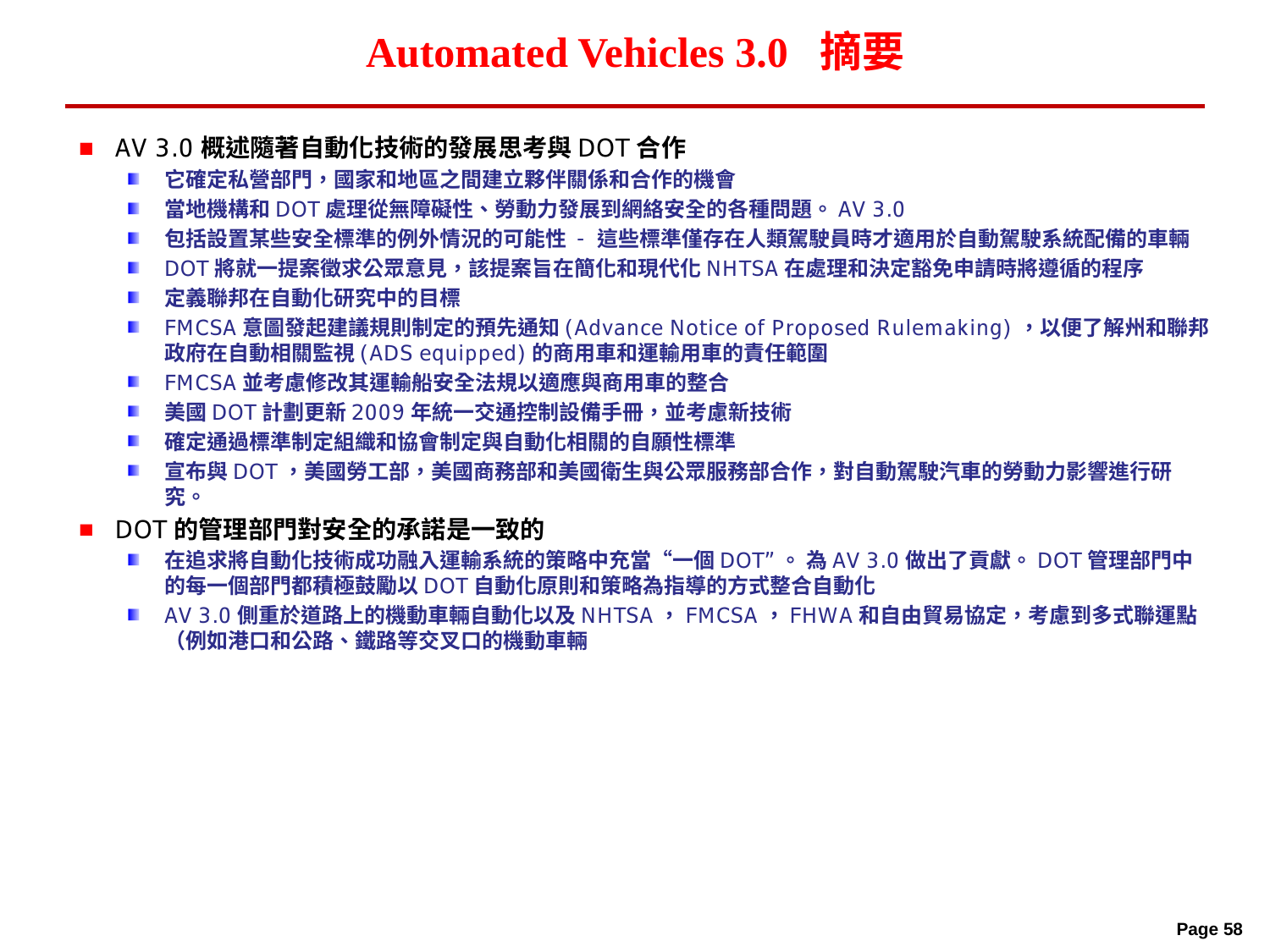

# Automated Vehicles 3.0  摘要
AV 3.0概述隨著自動化技術的發展思考與DOT合作
它確定私營部門，國家和地區之間建立夥伴關係和合作的機會
當地機構和DOT處理從無障礙性、勞動力發展到網絡安全的各種問題。AV 3.0
包括設置某些安全標準的例外情況的可能性 - 這些標準僅存在人類駕駛員時才適用於自動駕駛系統配備的車輛
DOT將就一提案徵求公眾意見，該提案旨在簡化和現代化NHTSA在處理和決定豁免申請時將遵循的程序
定義聯邦在自動化研究中的目標
FMCSA意圖發起建議規則制定的預先通知(Advance Notice of Proposed Rulemaking)，以便了解州和聯邦政府在自動相關監視(ADS equipped)的商用車和運輸用車的責任範圍
FMCSA並考慮修改其運輸船安全法規以適應與商用車的整合
美國DOT計劃更新2009年統一交通控制設備手冊，並考慮新技術
確定通過標準制定組織和協會制定與自動化相關的自願性標準
宣布與DOT，美國勞工部，美國商務部和美國衛生與公眾服務部合作，對自動駕駛汽車的勞動力影響進行研究。
DOT的管理部門對安全的承諾是一致的
在追求將自動化技術成功融入運輸系統的策略中充當“一個DOT”。 為AV 3.0做出了貢獻。DOT管理部門中的每一個部門都積極鼓勵以DOT自動化原則和策略為指導的方式整合自動化
AV 3.0側重於道路上的機動車輛自動化以及NHTSA，FMCSA，FHWA和自由貿易協定，考慮到多式聯運點（例如港口和公路、鐵路等交叉口的機動車輛